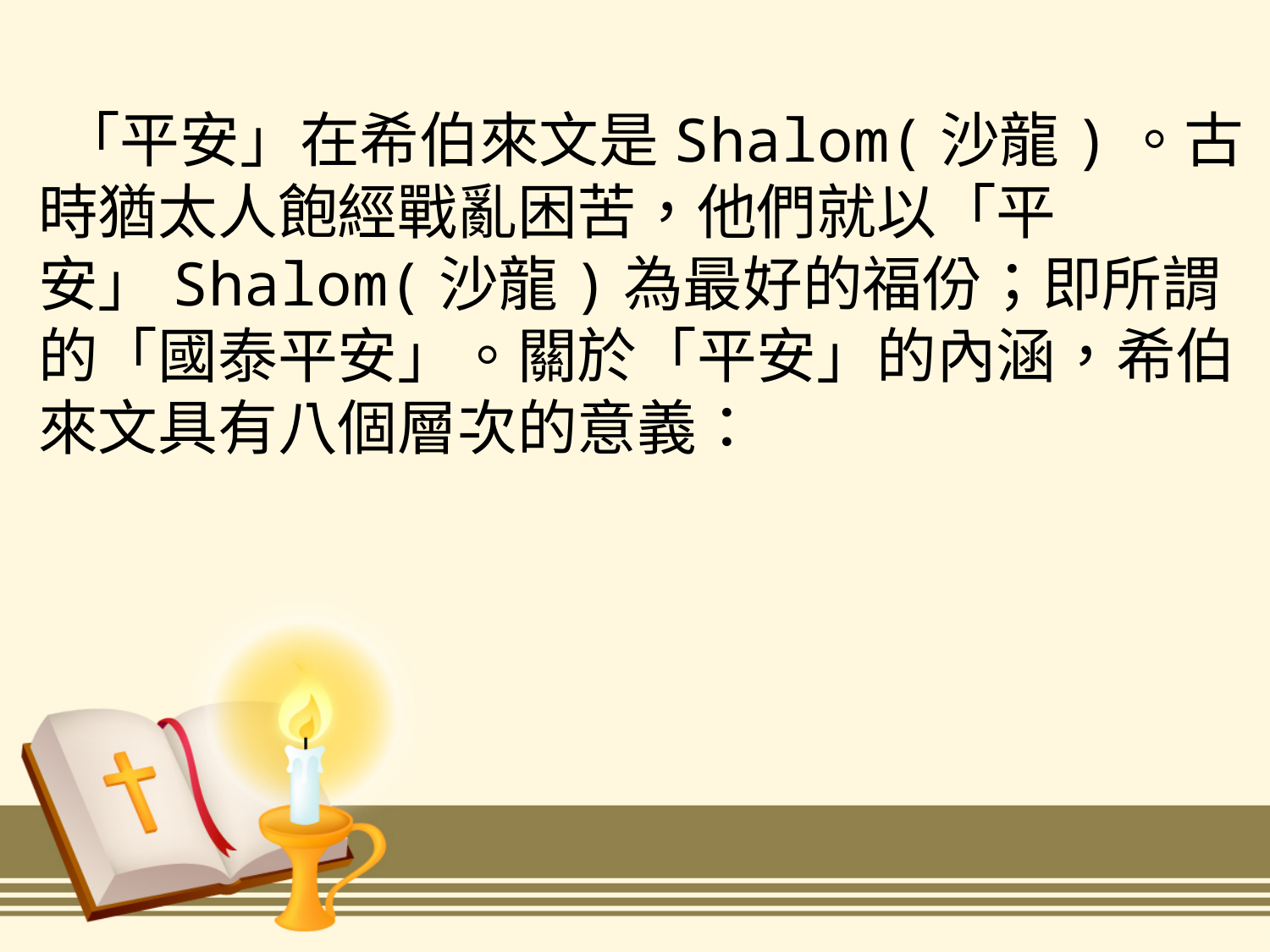

#
  「平安」在希伯來文是Shalom(沙龍)。古時猶太人飽經戰亂困苦，他們就以「平安」Shalom(沙龍)為最好的福份；即所謂的「國泰平安」。關於「平安」的內涵，希伯來文具有八個層次的意義：